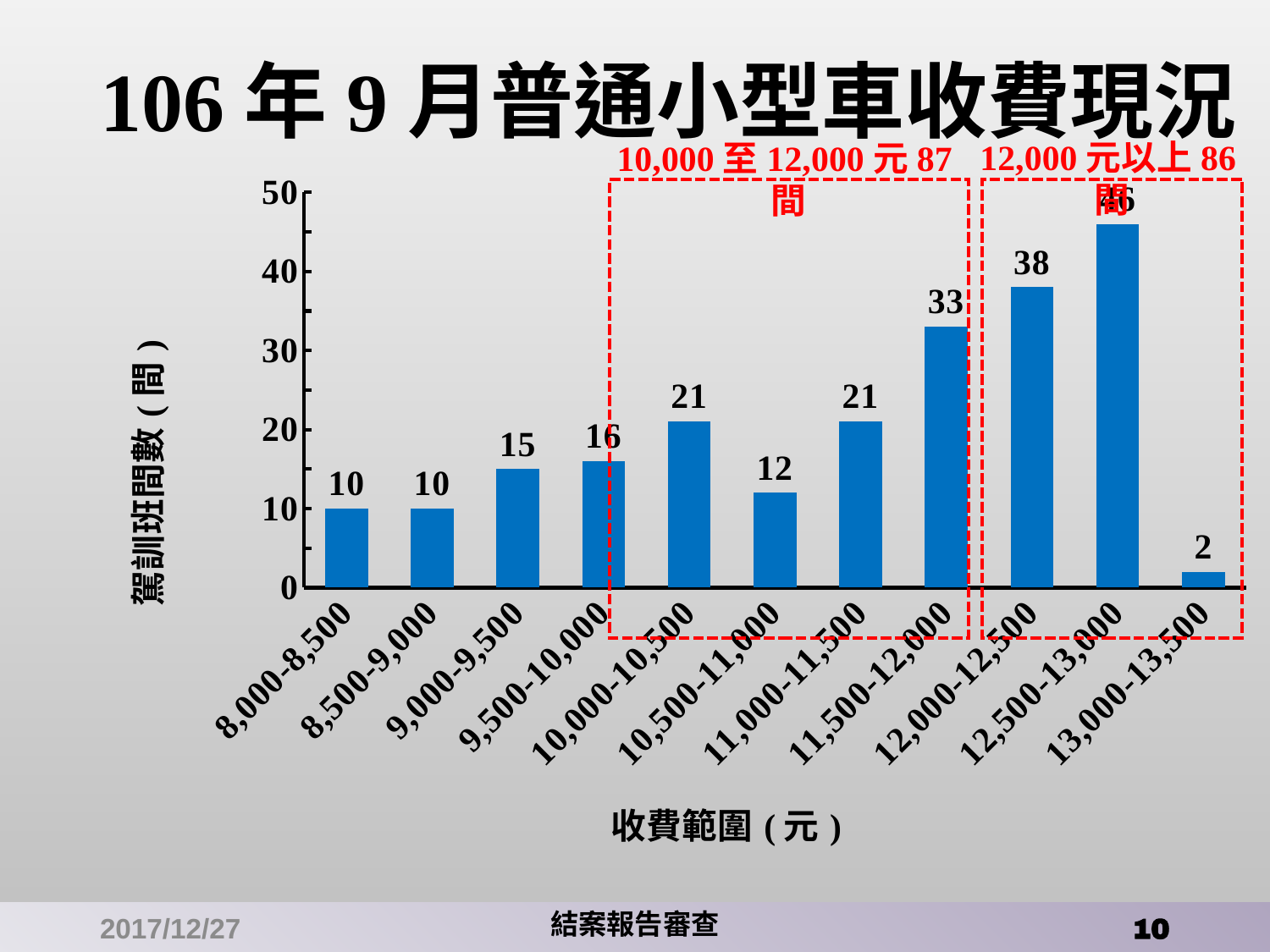

# 106年9月普通小型車收費現況
12,000元以上86間
10,000至12,000元87間

### Chart

| Category | 駕訓班數量 |
|---|---|
| 8,000-8,500 | 10.0 |
| 8,500-9,000 | 10.0 |
| 9,000-9,500 | 15.0 |
| 9,500-10,000 | 16.0 |
| 10,000-10,500 | 21.0 |
| 10,500-11,000 | 12.0 |
| 11,000-11,500 | 21.0 |
| 11,500-12,000 | 33.0 |
| 12,000-12,500 | 38.0 |
| 12,500-13,000 | 46.0 |
| 13,000-13,500 | 2.0 |

2017/12/27
結案報告審查
10